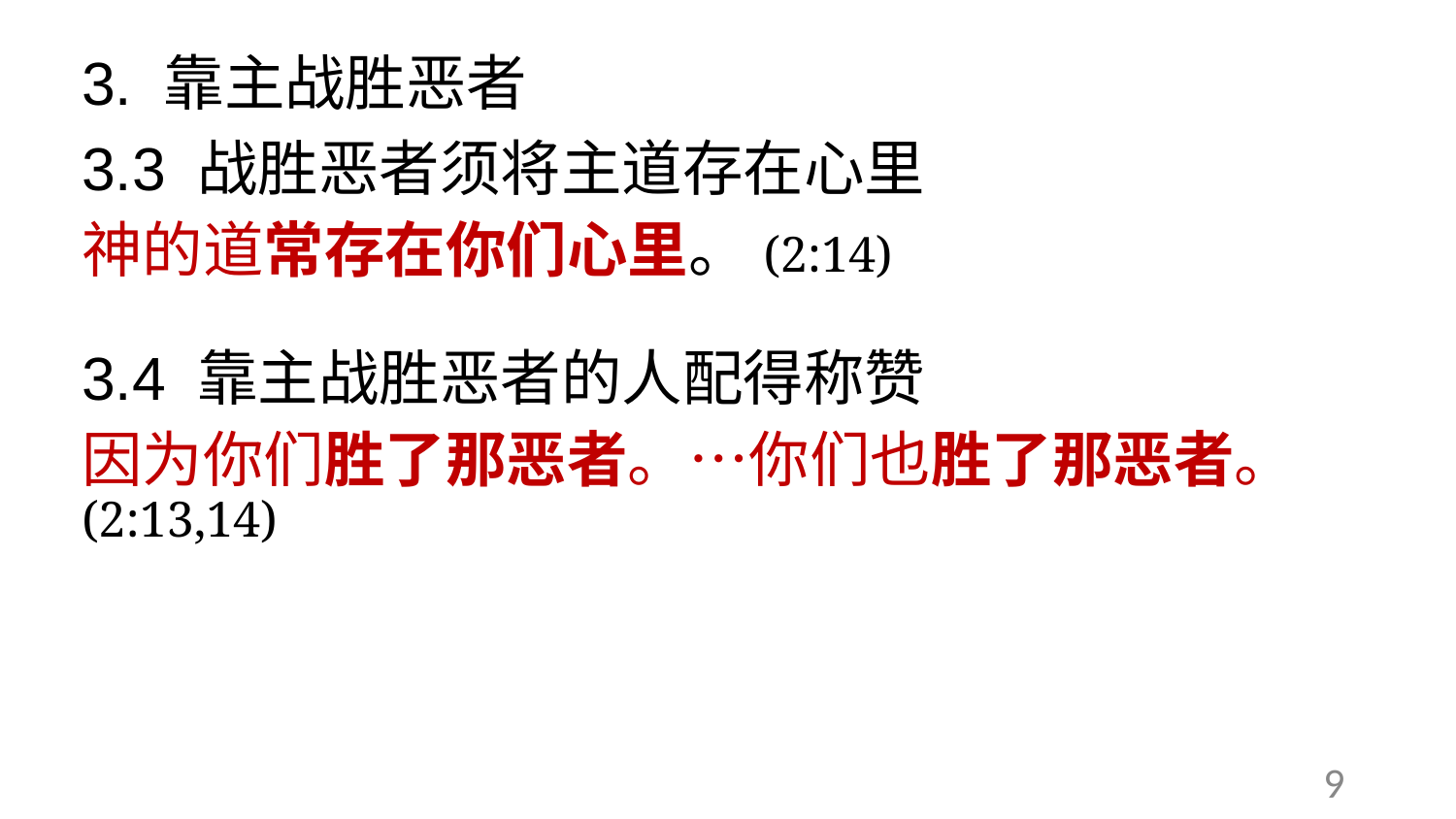

# 3. 靠主战胜恶者
3.3 战胜恶者须将主道存在心里
神的道常存在你们心里。(2:14)

3.4 靠主战胜恶者的人配得称赞
因为你们胜了那恶者。…你们也胜了那恶者。(2:13,14)

9